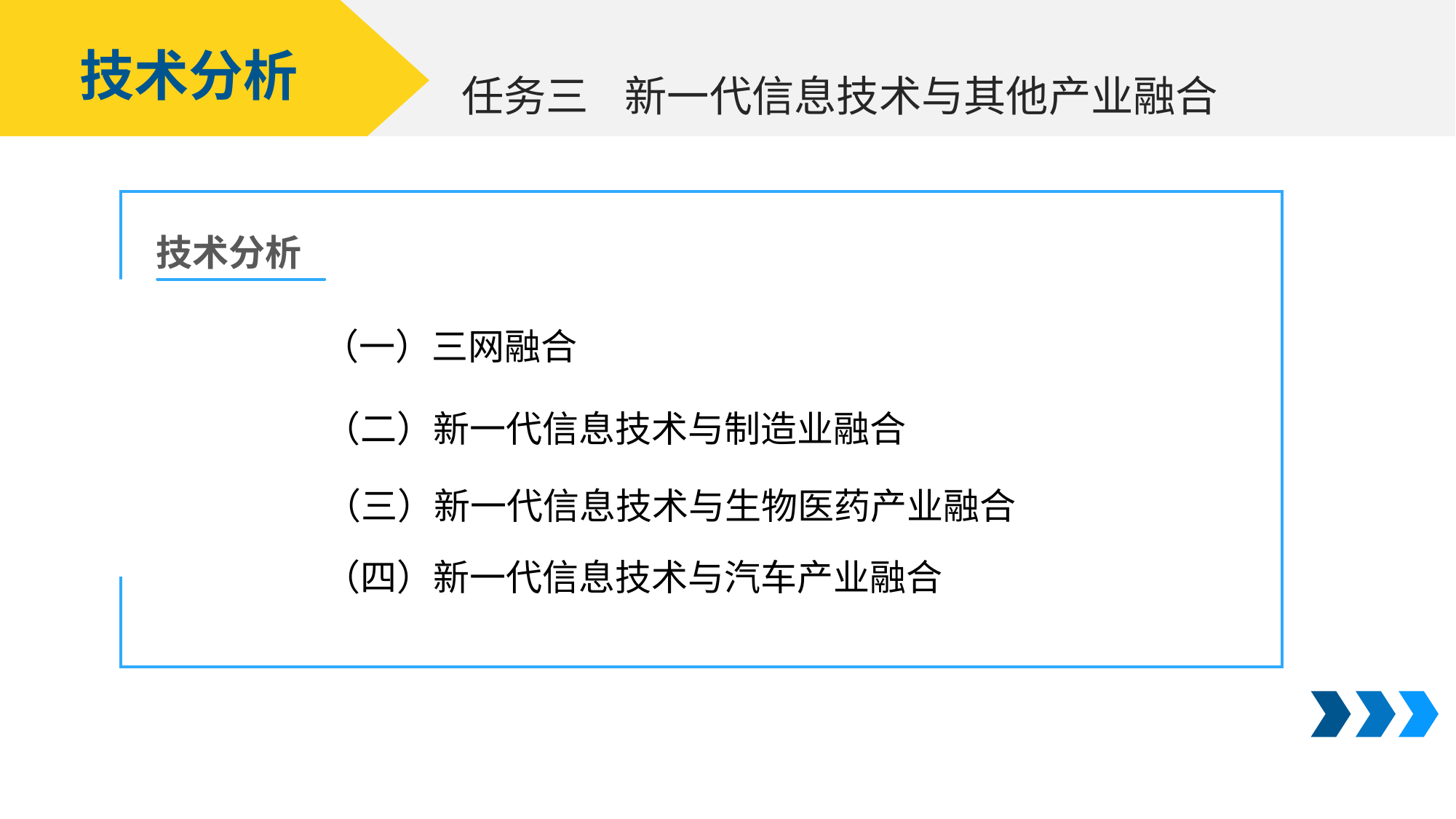

技术分析
新一代信息技术与其他产业融合
任务三

技术分析

（一）三网融合
（二）新一代信息技术与制造业融合
（三）新一代信息技术与生物医药产业融合
（四）新一代信息技术与汽车产业融合